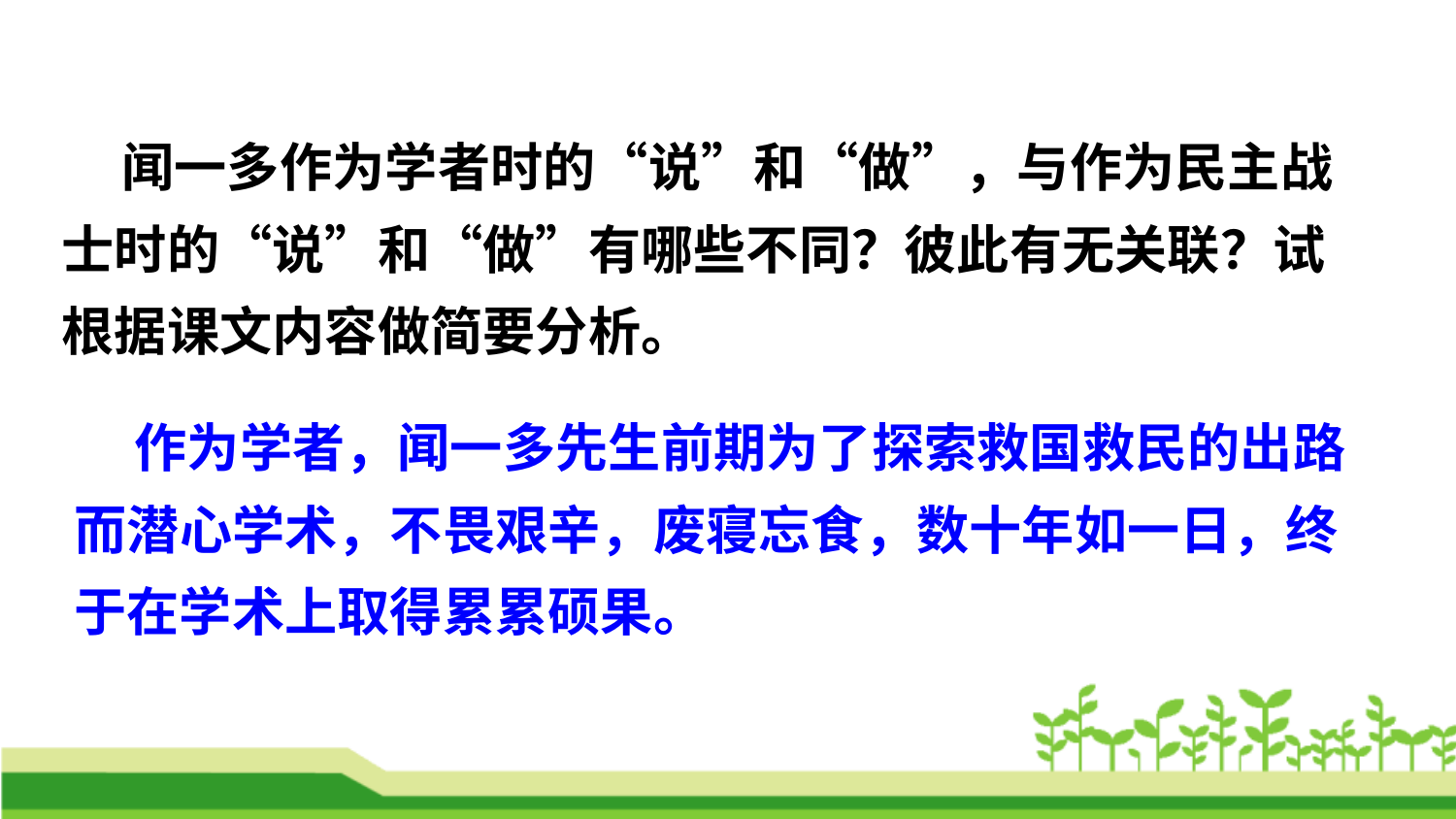

闻一多作为学者时的“说”和“做”，与作为民主战士时的“说”和“做”有哪些不同？彼此有无关联？试根据课文内容做简要分析。
    作为学者，闻一多先生前期为了探索救国救民的出路而潜心学术，不畏艰辛，废寝忘食，数十年如一日，终于在学术上取得累累硕果。